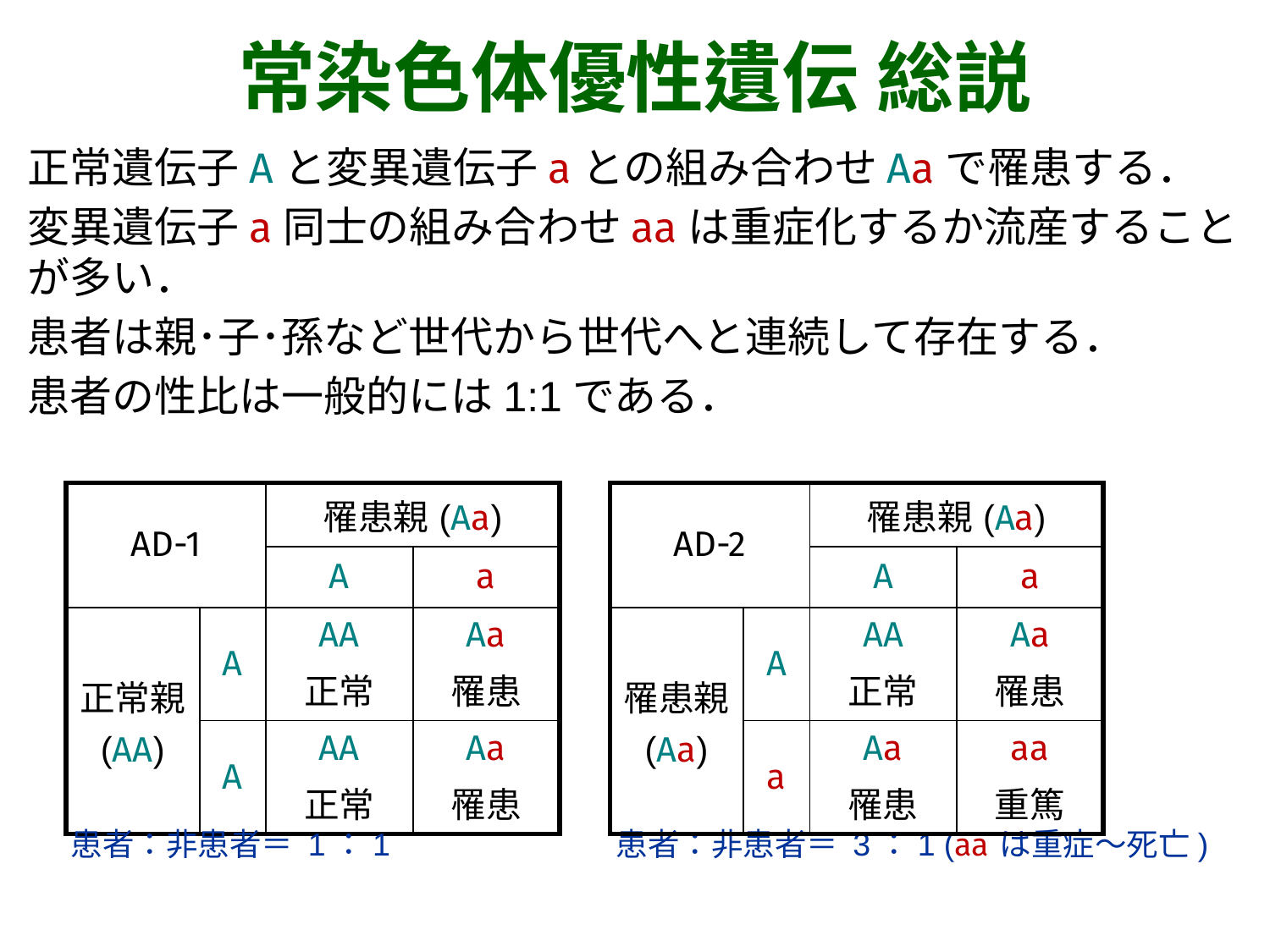

常染色体優性遺伝 総説

正常遺伝子 A と変異遺伝子 a との組み合わせ Aa で罹患する．
変異遺伝子 a 同士の組み合わせ aa は重症化するか流産することが多い．
患者は親･子･孫など世代から世代へと連続して存在する．
患者の性比は一般的には1:1である．
| AD-1 |  | 罹患親(Aa) |  |
| --- | --- | --- | --- |
|  |  | A | a |
| 正常親 (AA) | A | AA 正常 | Aa 罹患 |
|  | A | AA 正常 | Aa 罹患 |
| AD-2 |  | 罹患親(Aa) |  |
| --- | --- | --- | --- |
|  |  | A | a |
| 罹患親 (Aa) | A | AA 正常 | Aa 罹患 |
|  | a | Aa 罹患 | aa 重篤 |
患者：非患者＝ 1：1
患者：非患者＝ 3：1 (aa は重症～死亡)